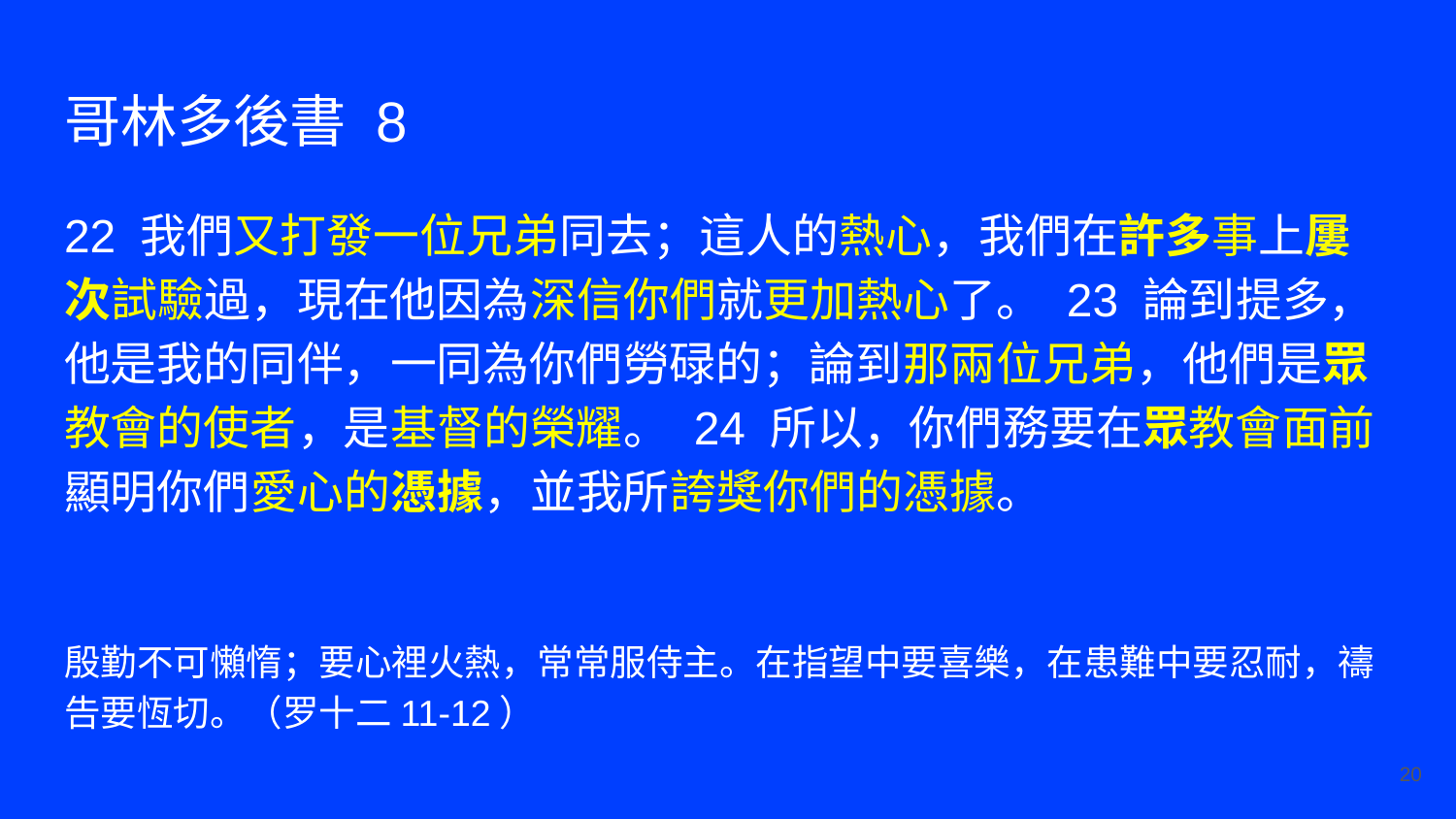

# 哥林多後書 8
22 我們又打發一位兄弟同去；這人的熱心，我們在許多事上屢次試驗過，現在他因為深信你們就更加熱心了。 23 論到提多，他是我的同伴，一同為你們勞碌的；論到那兩位兄弟，他們是眾教會的使者，是基督的榮耀。 24 所以，你們務要在眾教會面前顯明你們愛心的憑據，並我所誇獎你們的憑據。

殷勤不可懶惰；要心裡火熱，常常服侍主。在指望中要喜樂，在患難中要忍耐，禱告要恆切。（罗十二11-12）

20